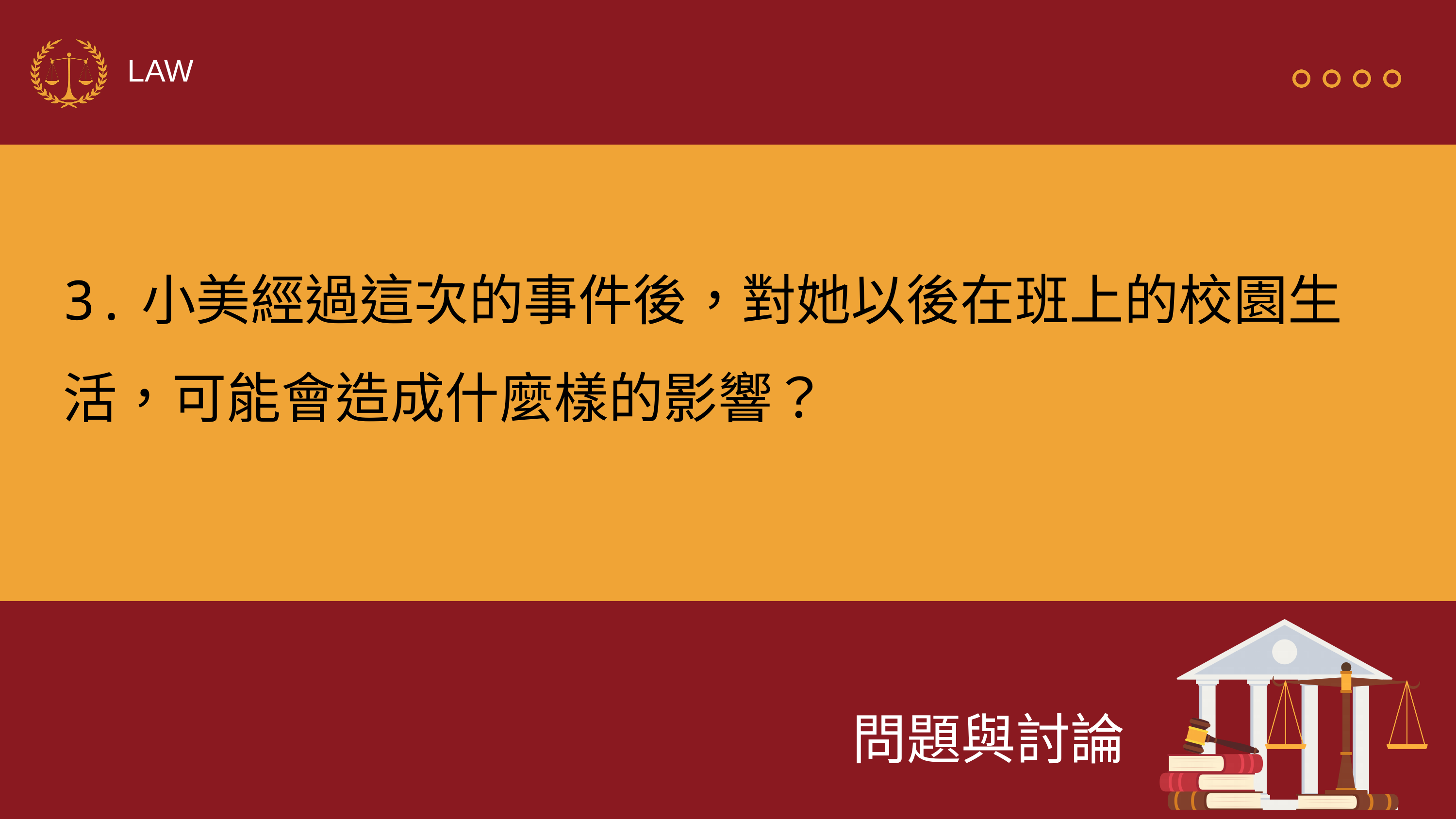

LAW

3.小美經過這次的事件後，對她以後在班上的校園生活，可能會造成什麼樣的影響？

問題與討論